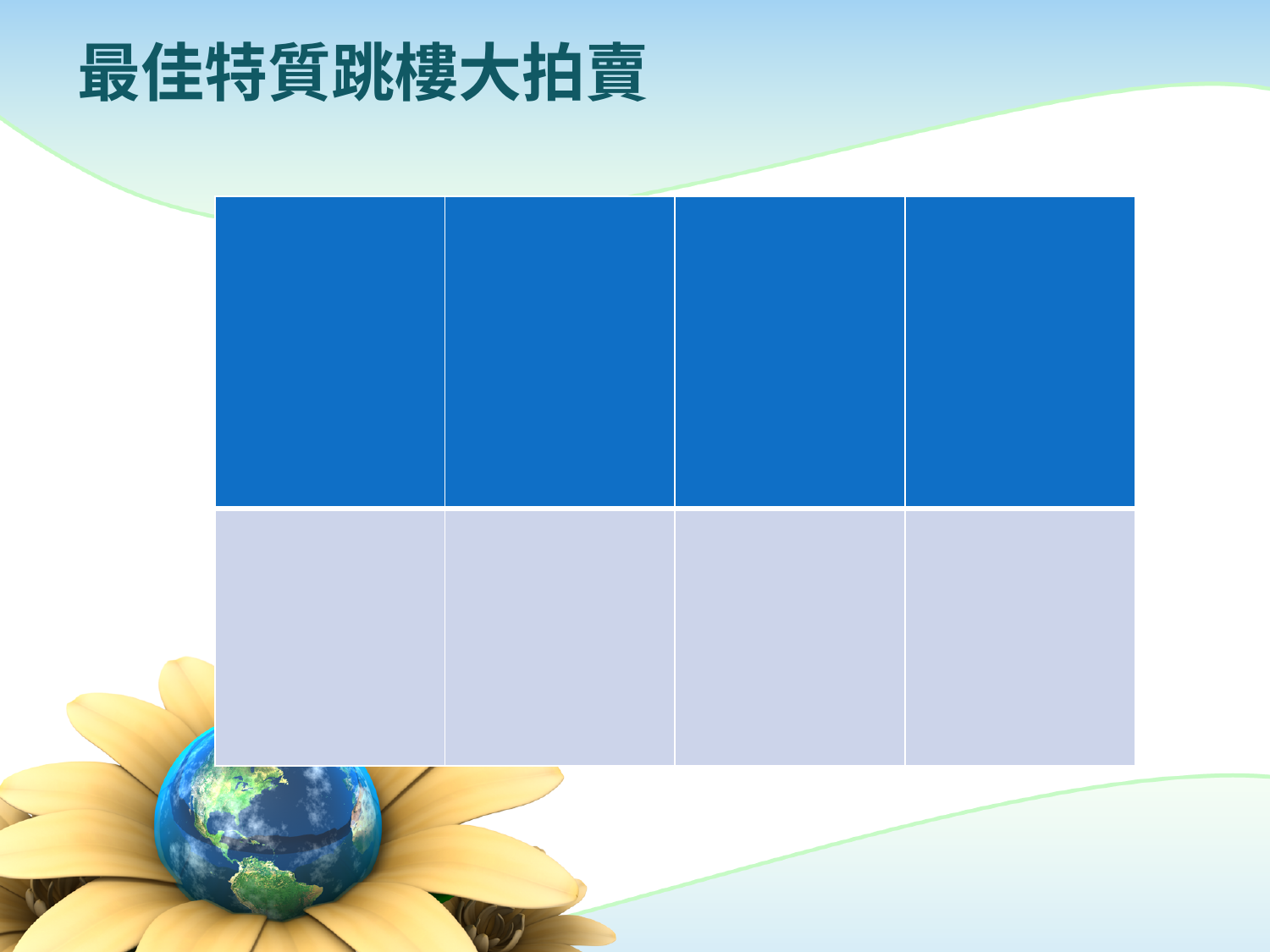

# 最佳特質跳樓大拍賣
|  |  |  |  |
| --- | --- | --- | --- |
|  |  |  |  |